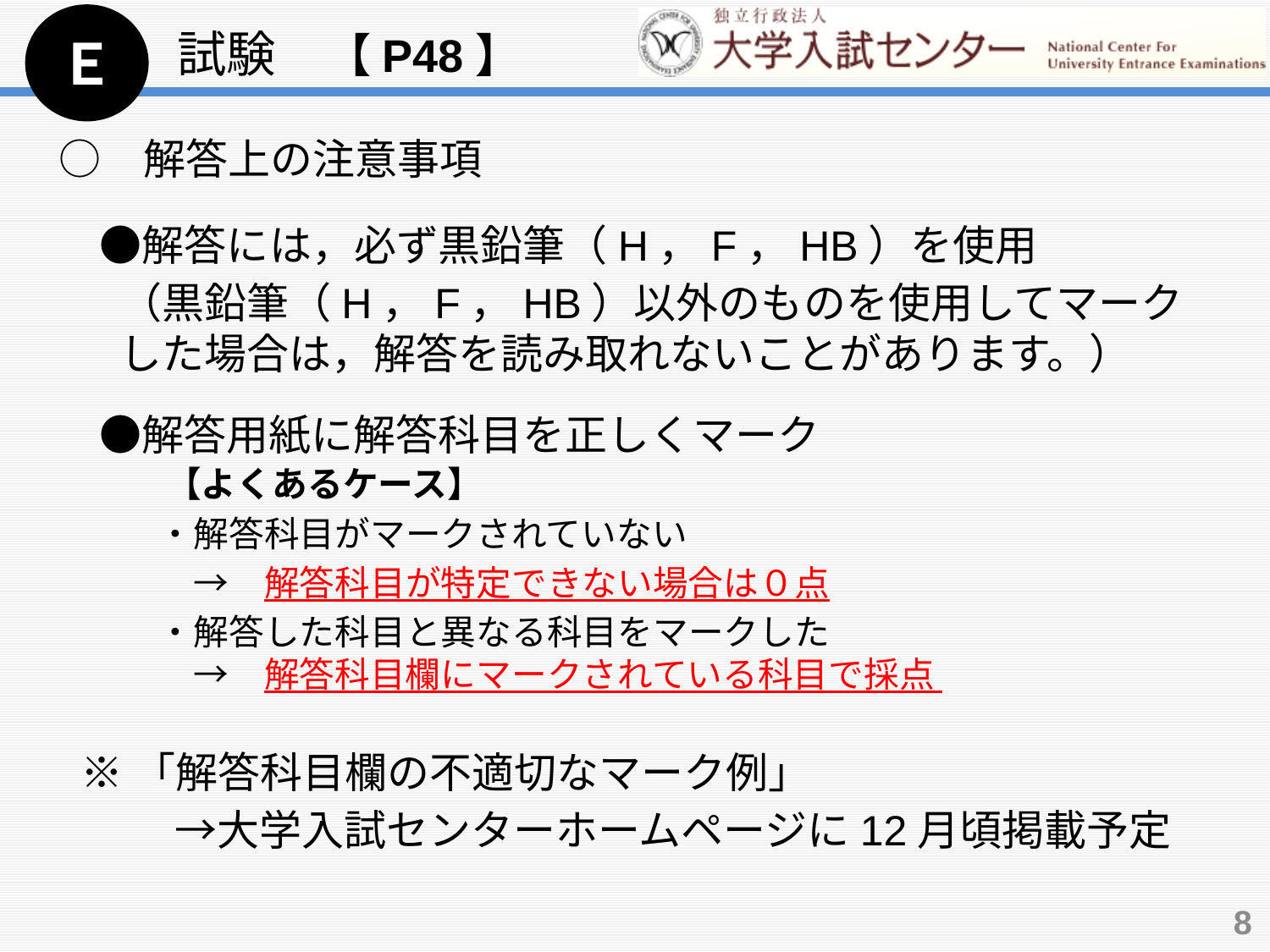

Ｅ
試験　【P48】
　○　解答上の注意事項
　●解答には，必ず黒鉛筆（H，F，HB）を使用
（黒鉛筆（H，F，HB）以外のものを使用してマークした場合は，解答を読み取れないことがあります。）
　●解答用紙に解答科目を正しくマーク
　　 【よくあるケース】
　　・解答科目がマークされていない
　　　→　解答科目が特定できない場合は０点
　　・解答した科目と異なる科目をマークした
　　　→　解答科目欄にマークされている科目で採点
 ※「解答科目欄の不適切なマーク例」
　　  →大学入試センターホームページに12月頃掲載予定
8